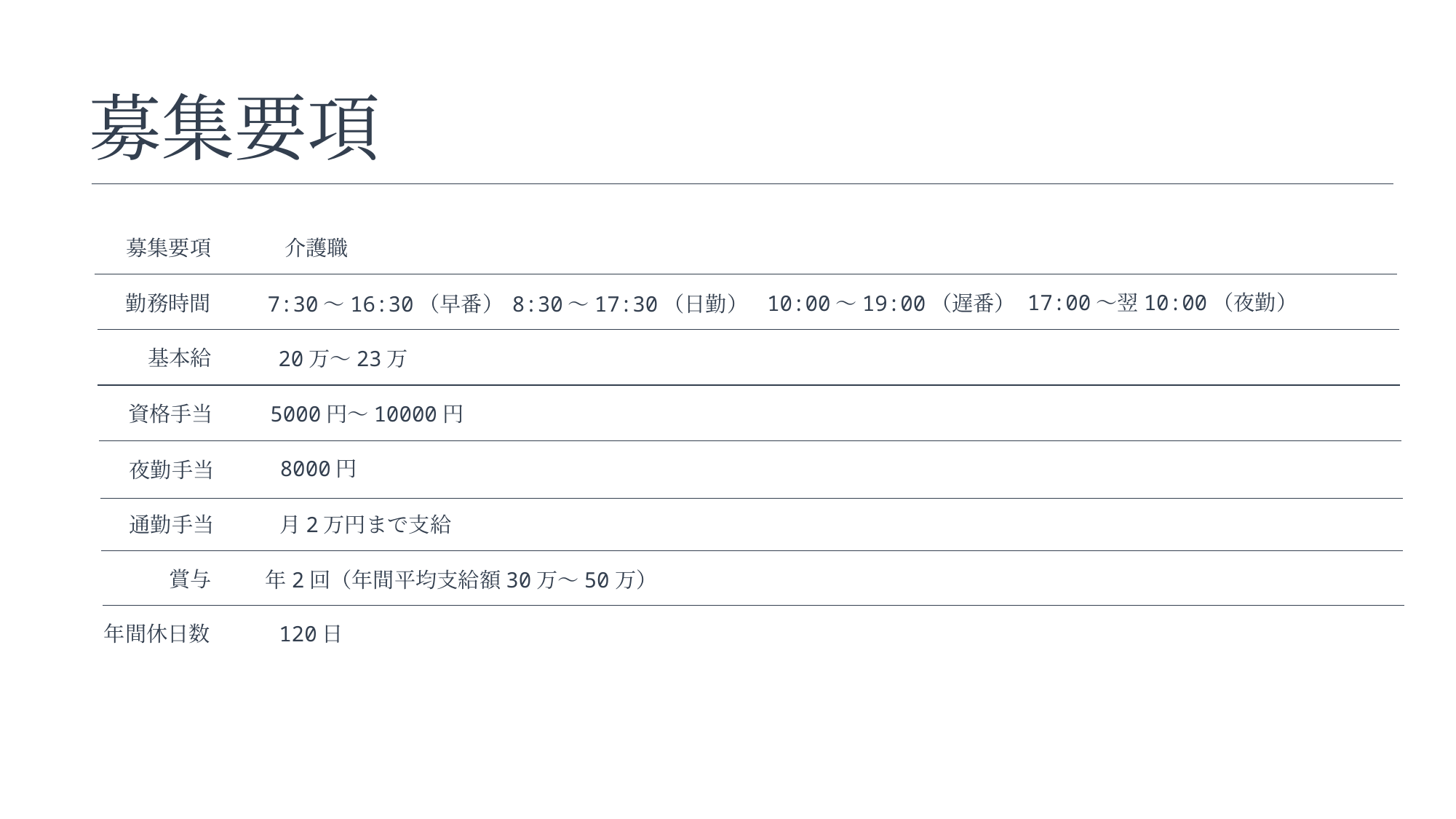

募集要項
介護職
募集要項
17:00～翌10:00（夜勤）
勤務時間
10:00～19:00（遅番）
7:30～16:30（早番）
8:30～17:30（日勤）
基本給
20万～23万
資格手当
5000円～10000円
8000円
夜勤手当
月2万円まで支給
通勤手当
賞与
年2回（年間平均支給額30万～50万）
年間休日数
120日